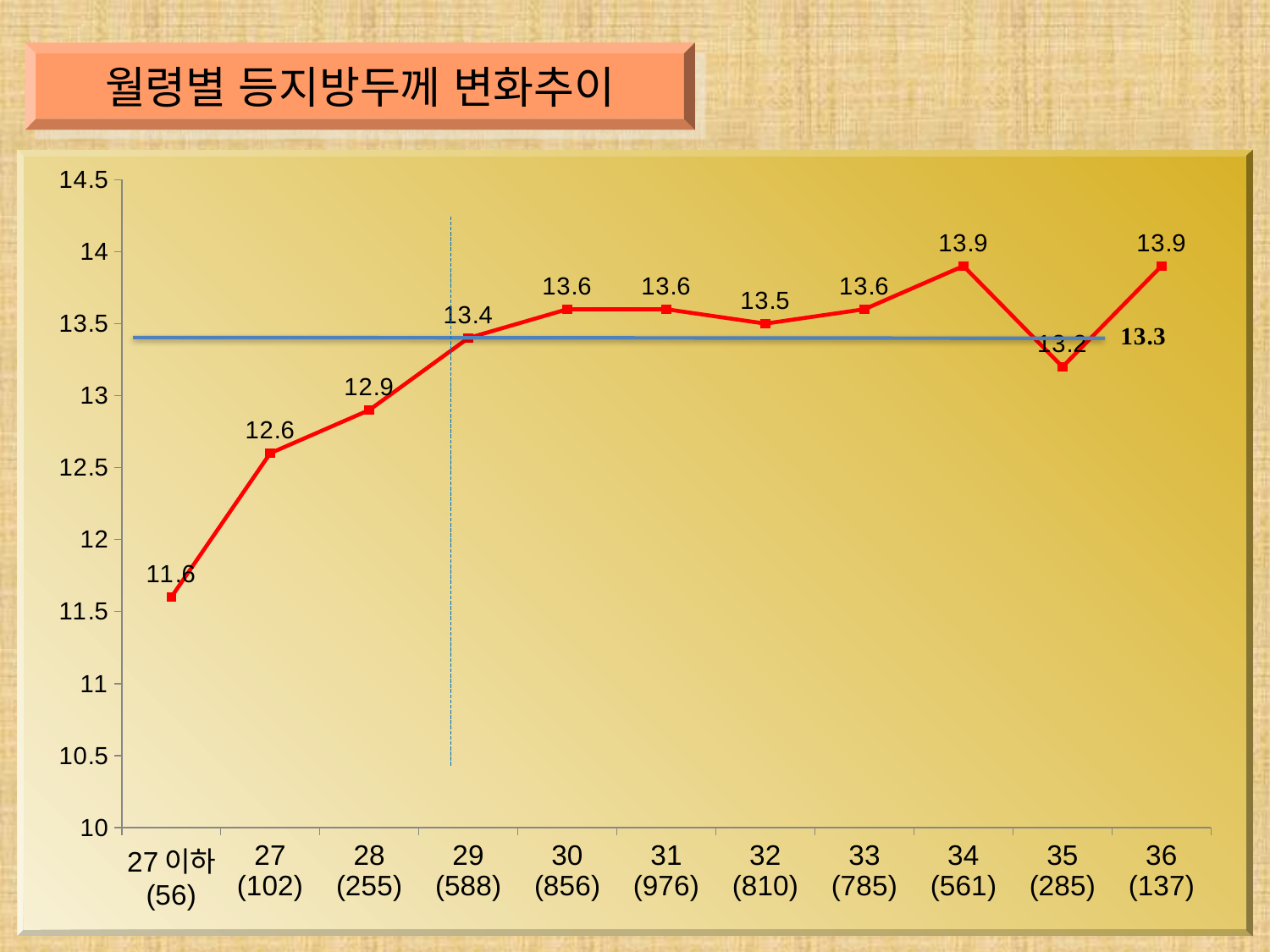

월령별 등지방두께 변화추이

### Chart

| Category | 등지방두께 |
|---|---|
| 27이하 (56) | 11.6 |
| 27 (102) | 12.6 |
| 28 (255) | 12.9 |
| 29 (588) | 13.4 |
| 30 (856) | 13.6 |
| 31 (976) | 13.6 |
| 32 (810) | 13.5 |
| 33 (785) | 13.6 |
| 34 (561) | 13.9 |
| 35 (285) | 13.2 |
| 36 (137) | 13.9 |